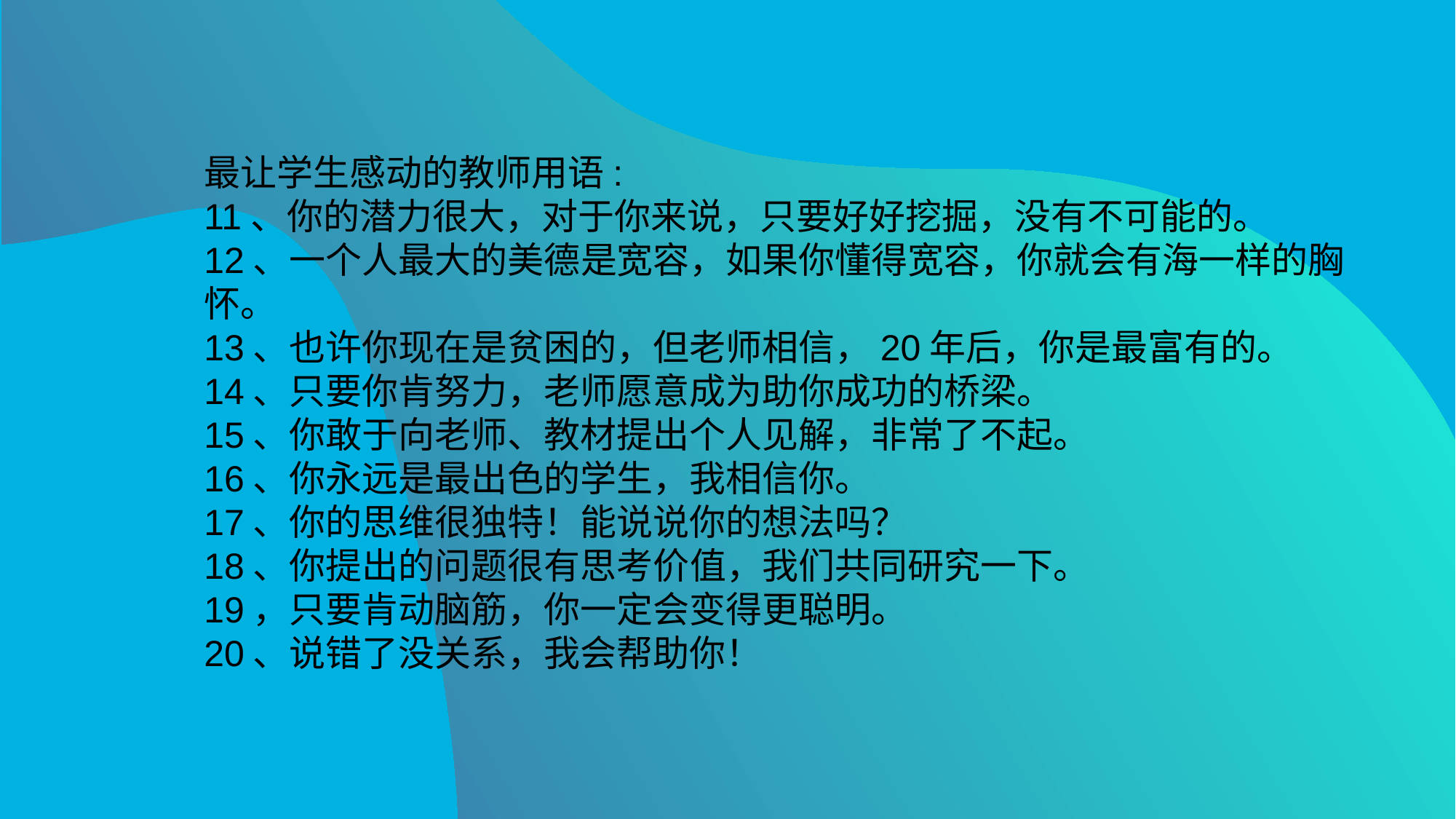

最让学生感动的教师用语:
11、你的潜力很大，对于你来说，只要好好挖掘，没有不可能的。
12、一个人最大的美德是宽容，如果你懂得宽容，你就会有海一样的胸怀。
13、也许你现在是贫困的，但老师相信，20年后，你是最富有的。
14、只要你肯努力，老师愿意成为助你成功的桥梁。
15、你敢于向老师、教材提出个人见解，非常了不起。
16、你永远是最出色的学生，我相信你。
17、你的思维很独特！能说说你的想法吗？
18、你提出的问题很有思考价值，我们共同研究一下。
19，只要肯动脑筋，你一定会变得更聪明。
20、说错了没关系，我会帮助你！